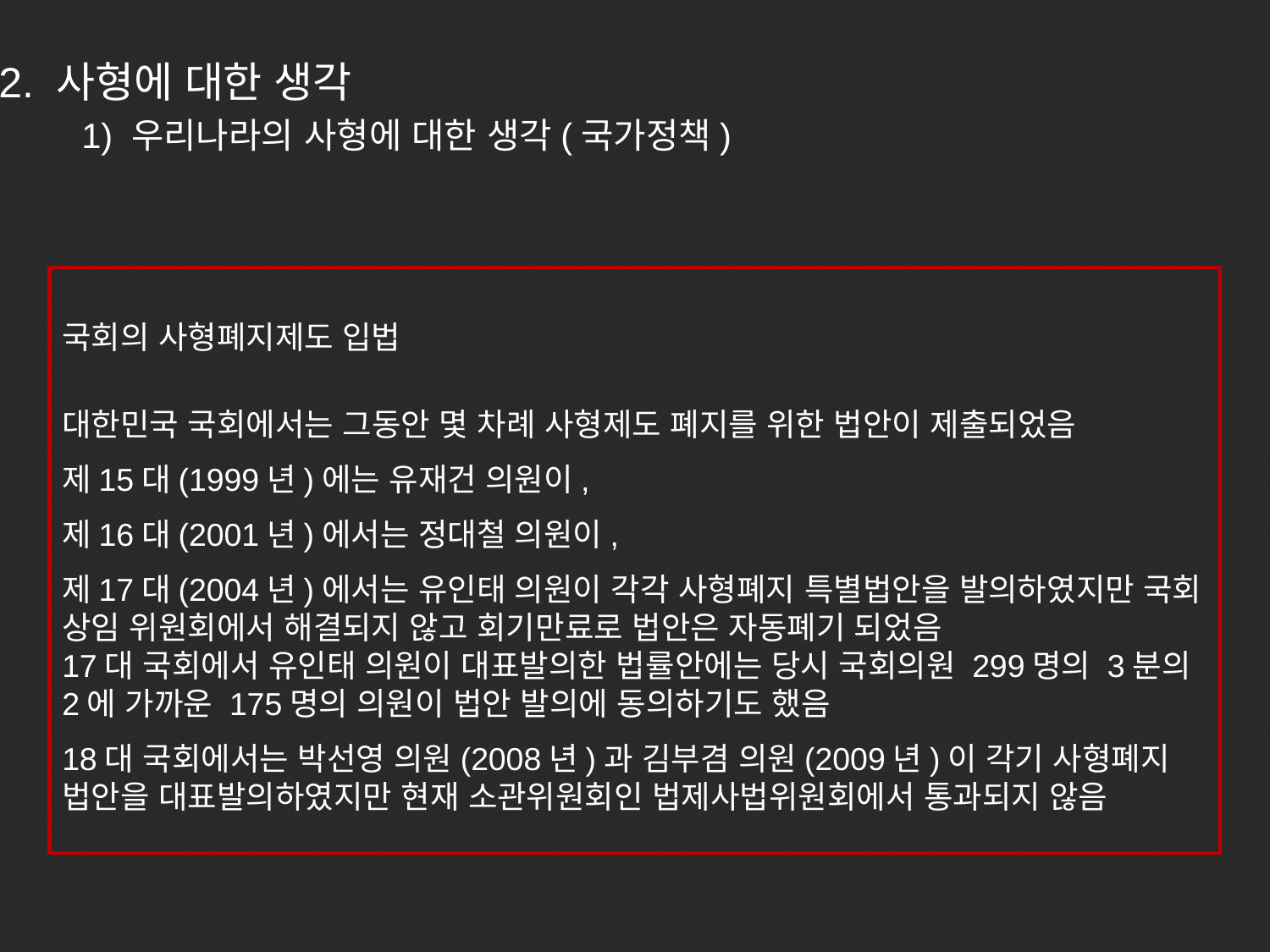

2. 사형에 대한 생각
       1) 우리나라의 사형에 대한 생각(국가정책)
국회의 사형폐지제도 입법

대한민국 국회에서는 그동안 몇 차례 사형제도 폐지를 위한 법안이 제출되었음

제15대(1999년)에는 유재건 의원이,

제16대(2001년)에서는 정대철 의원이,

제17대(2004년)에서는 유인태 의원이 각각 사형폐지 특별법안을 발의하였지만 국회 상임 위원회에서 해결되지 않고 회기만료로 법안은 자동폐기 되었음
17대 국회에서 유인태 의원이 대표발의한 법률안에는 당시 국회의원 299명의 3분의 2에 가까운 175명의 의원이 법안 발의에 동의하기도 했음

18대 국회에서는 박선영 의원(2008년)과 김부겸 의원(2009년)이 각기 사형폐지 법안을 대표발의하였지만 현재 소관위원회인 법제사법위원회에서 통과되지 않음